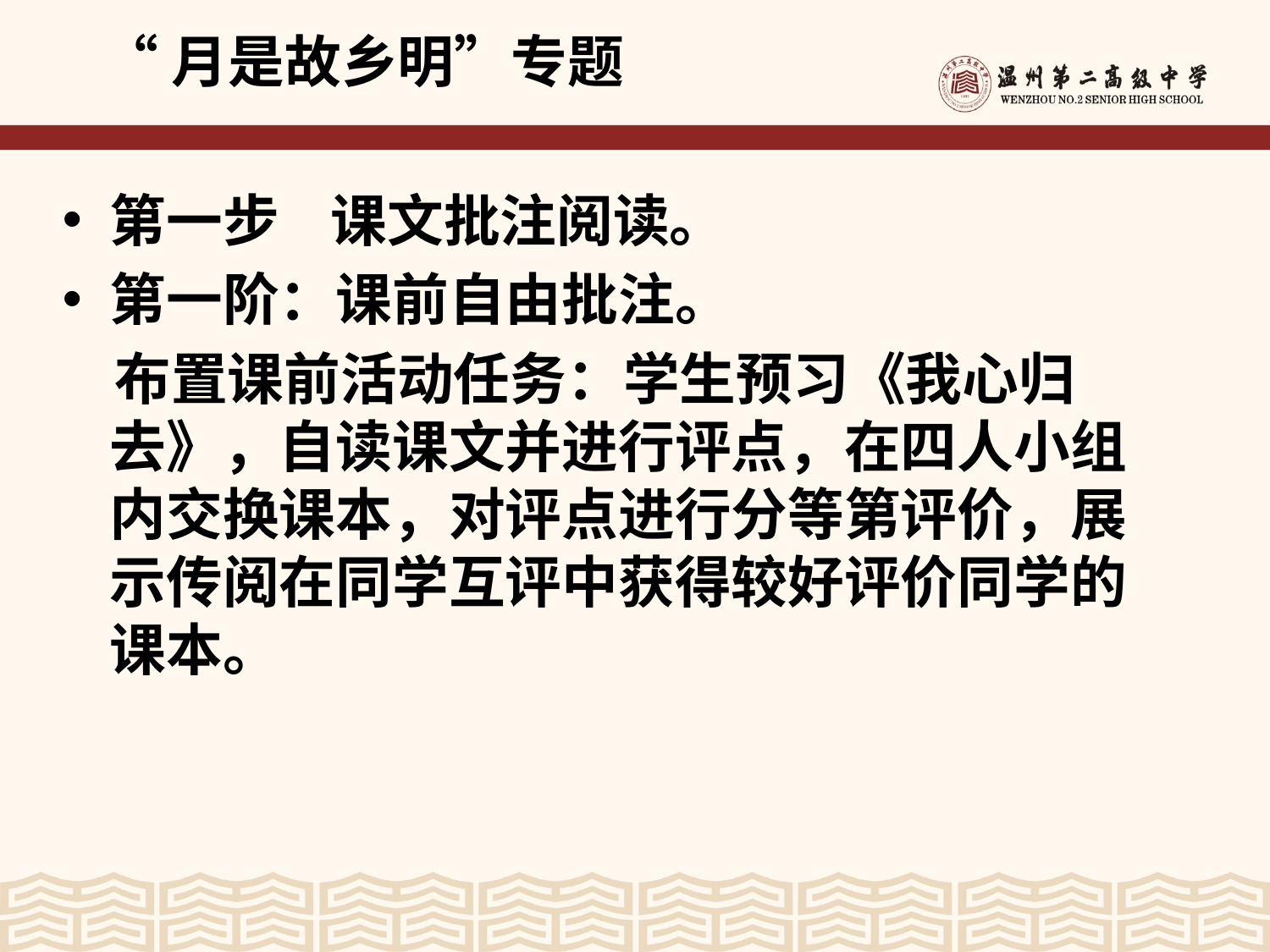

“月是故乡明”专题
第一步    课文批注阅读。
第一阶：课前自由批注。
   布置课前活动任务：学生预习《我心归去》，自读课文并进行评点，在四人小组内交换课本，对评点进行分等第评价，展示传阅在同学互评中获得较好评价同学的课本。